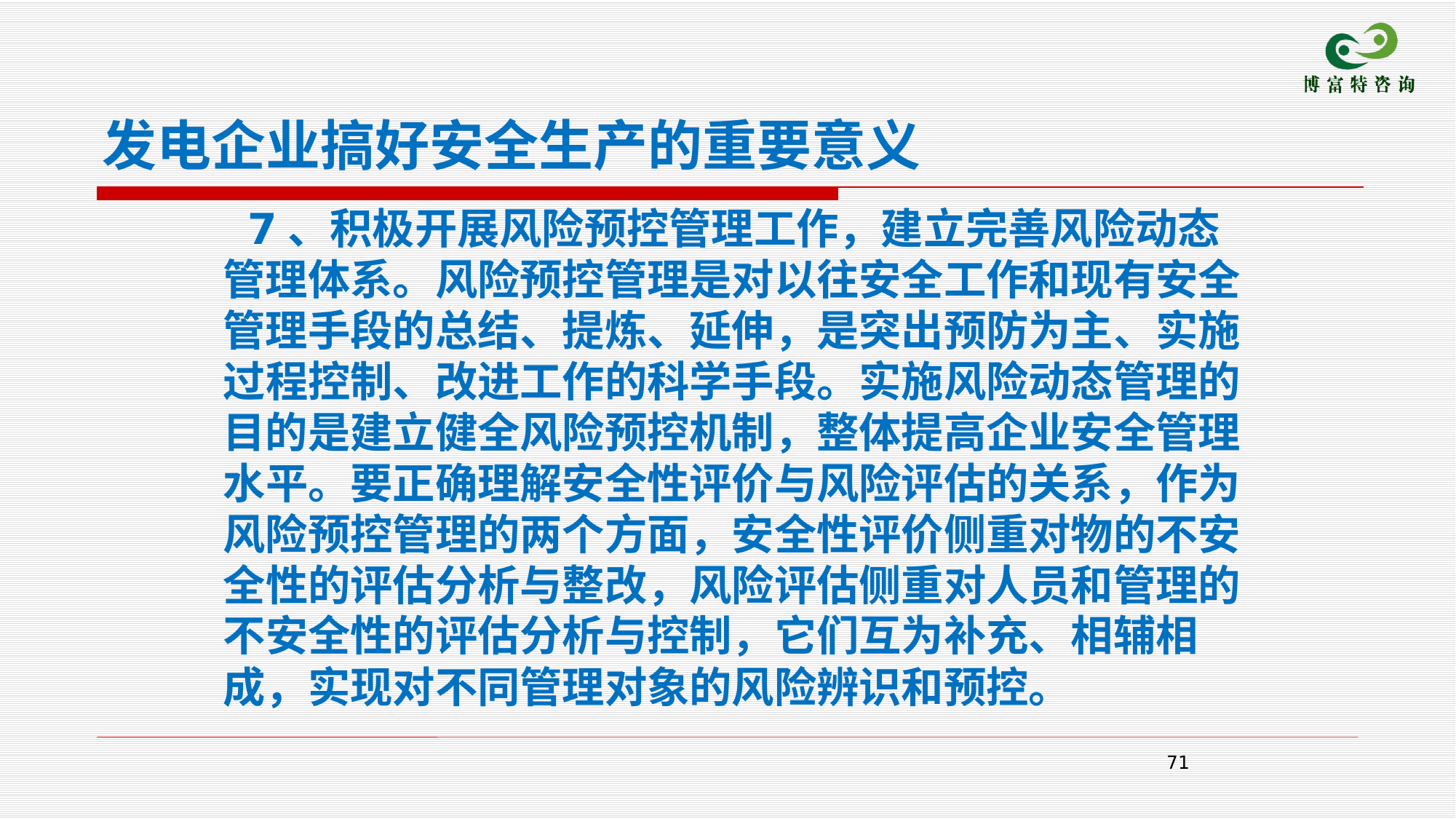

发电企业搞好安全生产的重要意义
      7、积极开展风险预控管理工作，建立完善风险动态管理体系。风险预控管理是对以往安全工作和现有安全管理手段的总结、提炼、延伸，是突出预防为主、实施过程控制、改进工作的科学手段。实施风险动态管理的目的是建立健全风险预控机制，整体提高企业安全管理水平。要正确理解安全性评价与风险评估的关系，作为风险预控管理的两个方面，安全性评价侧重对物的不安全性的评估分析与整改，风险评估侧重对人员和管理的不安全性的评估分析与控制，它们互为补充、相辅相成，实现对不同管理对象的风险辨识和预控。

71